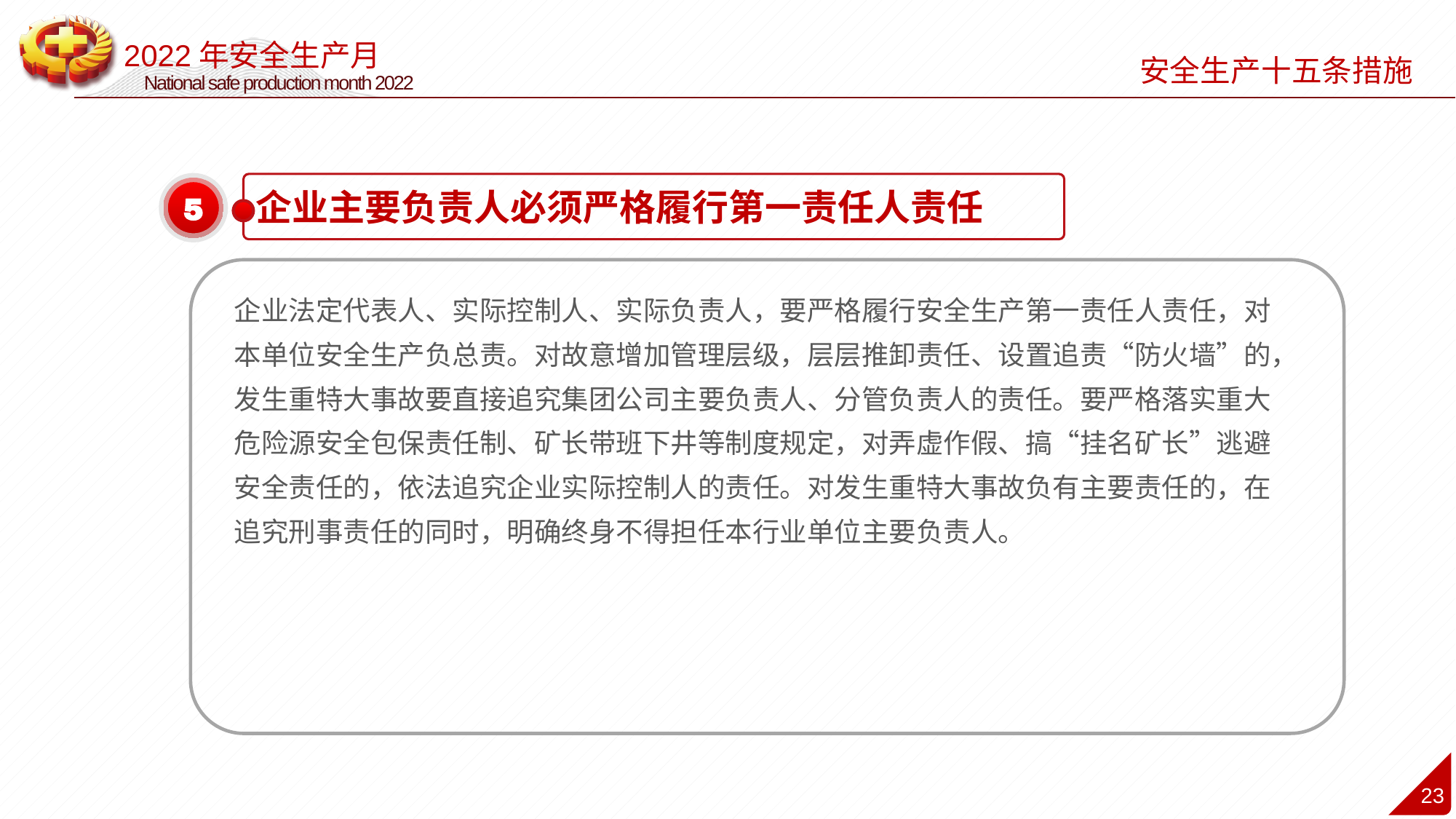

企业主要负责人必须严格履行第一责任人责任

5

企业法定代表人、实际控制人、实际负责人，要严格履行安全生产第一责任人责任，对本单位安全生产负总责。对故意增加管理层级，层层推卸责任、设置追责“防火墙”的，发生重特大事故要直接追究集团公司主要负责人、分管负责人的责任。要严格落实重大危险源安全包保责任制、矿长带班下井等制度规定，对弄虚作假、搞“挂名矿长”逃避安全责任的，依法追究企业实际控制人的责任。对发生重特大事故负有主要责任的，在追究刑事责任的同时，明确终身不得担任本行业单位主要负责人。